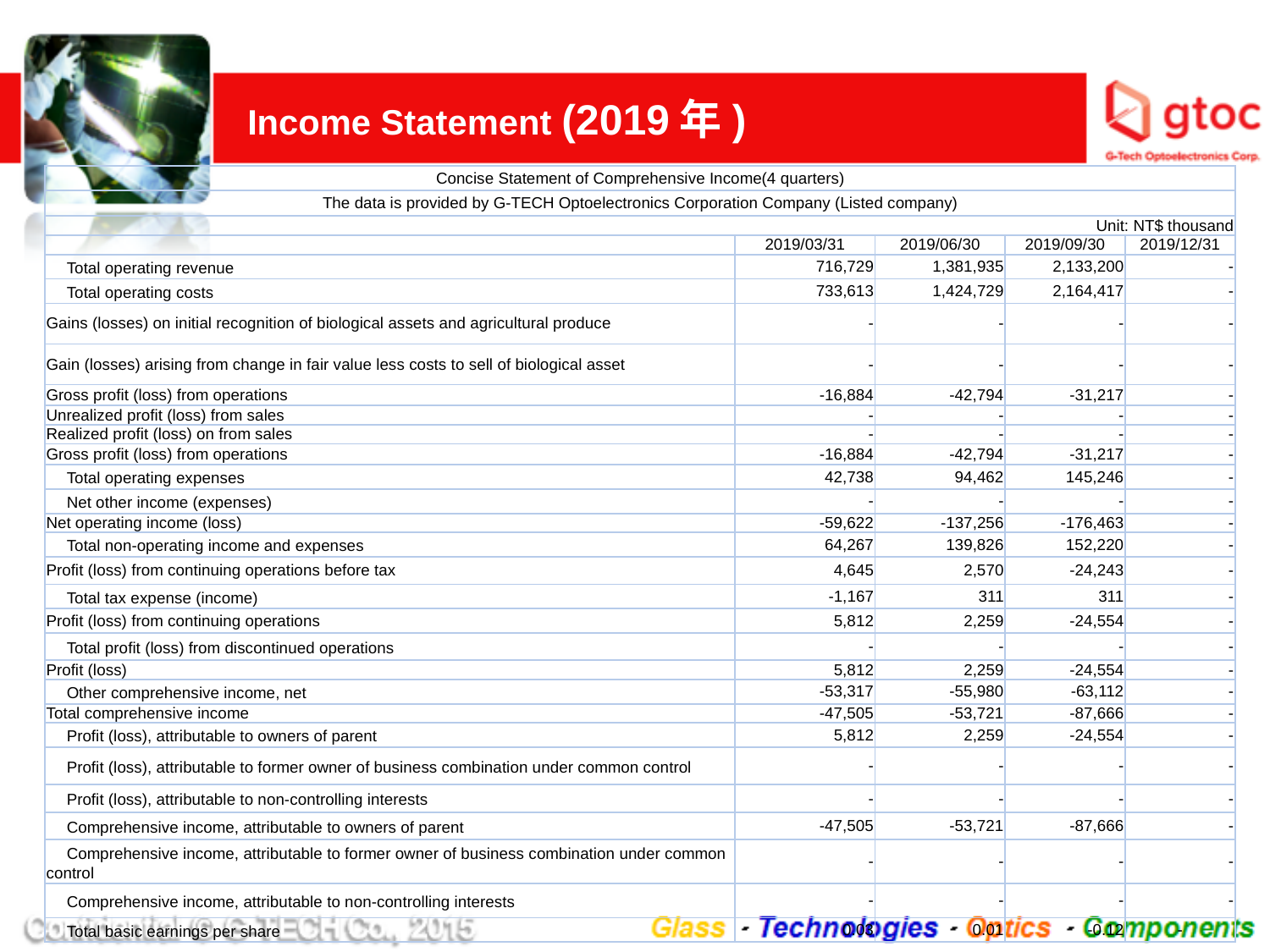

# Income Statement (2019年)
| Concise Statement of Comprehensive Income(4 quarters) |  |  |  |  |
| --- | --- | --- | --- | --- |
| The data is provided by G-TECH Optoelectronics Corporation Company (Listed company) |  |  |  |  |
| Unit: NT$ thousand |  |  |  |  |
|  | 2019/03/31 | 2019/06/30 | 2019/09/30 | 2019/12/31 |
| Total operating revenue | 716,729 | 1,381,935 | 2,133,200 | - |
| Total operating costs | 733,613 | 1,424,729 | 2,164,417 | - |
| Gains (losses) on initial recognition of biological assets and agricultural produce | - | - | - | - |
| Gain (losses) arising from change in fair value less costs to sell of biological asset | - | - | - | - |
| Gross profit (loss) from operations | -16,884 | -42,794 | -31,217 | - |
| Unrealized profit (loss) from sales | - | - | - | - |
| Realized profit (loss) on from sales | - | - | - | - |
| Gross profit (loss) from operations | -16,884 | -42,794 | -31,217 | - |
| Total operating expenses | 42,738 | 94,462 | 145,246 | - |
| Net other income (expenses) | - | - | - | - |
| Net operating income (loss) | -59,622 | -137,256 | -176,463 | - |
| Total non-operating income and expenses | 64,267 | 139,826 | 152,220 | - |
| Profit (loss) from continuing operations before tax | 4,645 | 2,570 | -24,243 | - |
| Total tax expense (income) | -1,167 | 311 | 311 | - |
| Profit (loss) from continuing operations | 5,812 | 2,259 | -24,554 | - |
| Total profit (loss) from discontinued operations | - | - | - | - |
| Profit (loss) | 5,812 | 2,259 | -24,554 | - |
| Other comprehensive income, net | -53,317 | -55,980 | -63,112 | - |
| Total comprehensive income | -47,505 | -53,721 | -87,666 | - |
| Profit (loss), attributable to owners of parent | 5,812 | 2,259 | -24,554 | - |
| Profit (loss), attributable to former owner of business combination under common control | - | - | - | - |
| Profit (loss), attributable to non-controlling interests | - | - | - | - |
| Comprehensive income, attributable to owners of parent | -47,505 | -53,721 | -87,666 | - |
| Comprehensive income, attributable to former owner of business combination under common control | - | - | - | - |
| Comprehensive income, attributable to non-controlling interests | - | - | - | - |
| Total basic earnings per share | 0.03 | 0.01 | -0.12 | - |